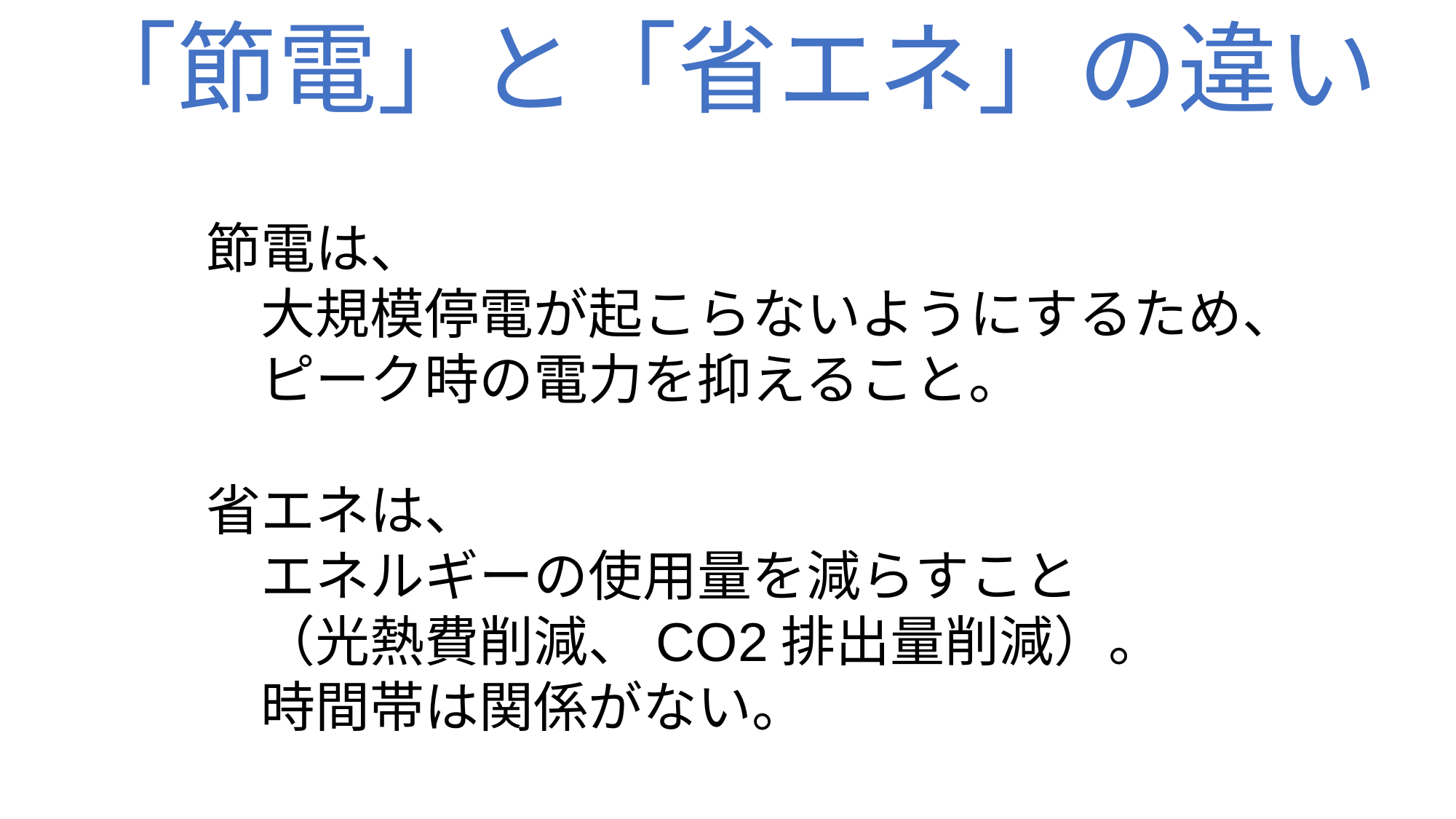

「節電」と「省エネ」の違い
節電は、
　大規模停電が起こらないようにするため、
　ピーク時の電力を抑えること。

省エネは、
　エネルギーの使用量を減らすこと
　（光熱費削減、CO2排出量削減）。
　時間帯は関係がない。